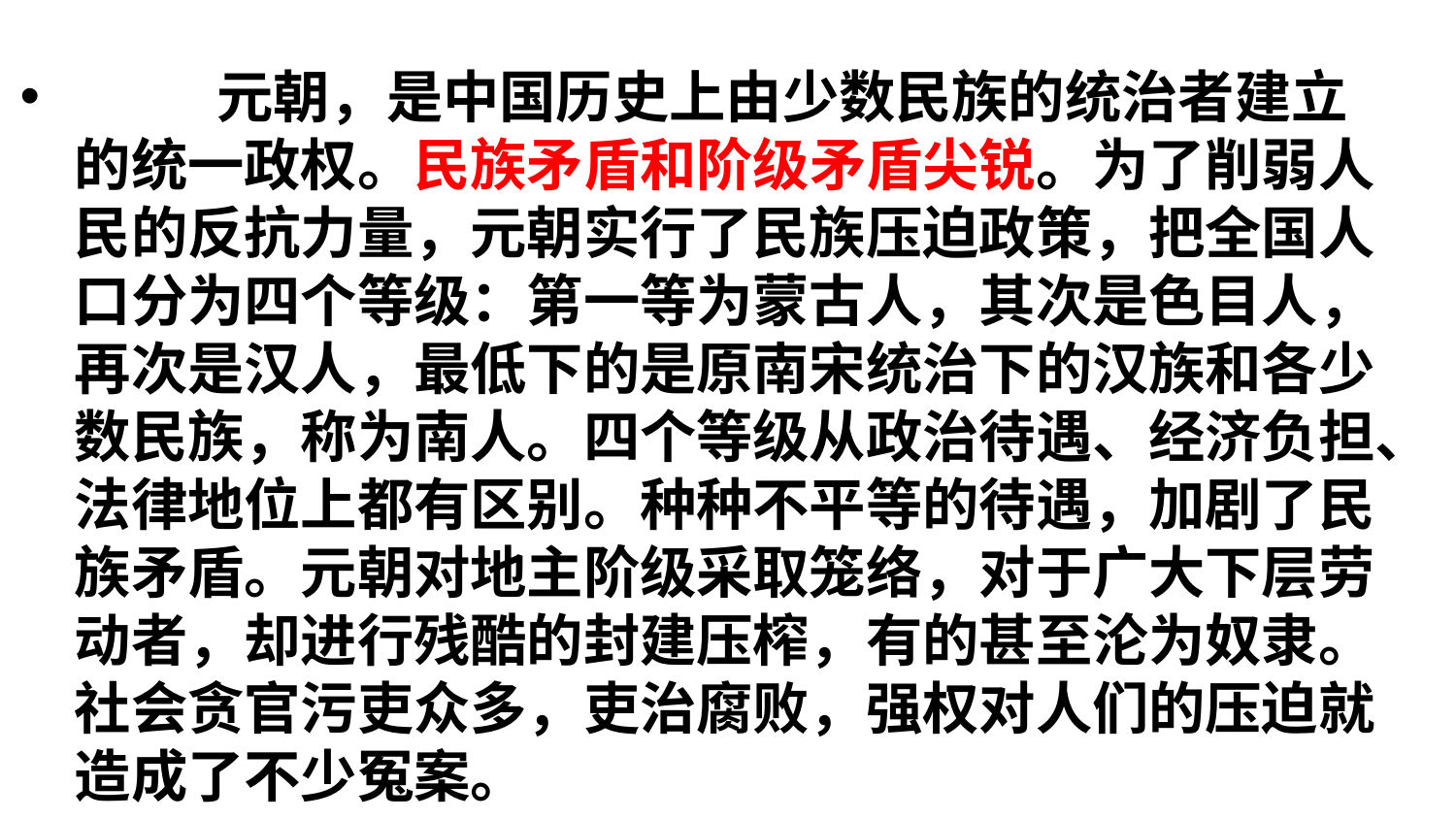

元朝，是中国历史上由少数民族的统治者建立的统一政权。民族矛盾和阶级矛盾尖锐。为了削弱人民的反抗力量，元朝实行了民族压迫政策，把全国人口分为四个等级：第一等为蒙古人，其次是色目人，再次是汉人，最低下的是原南宋统治下的汉族和各少数民族，称为南人。四个等级从政治待遇、经济负担、法律地位上都有区别。种种不平等的待遇，加剧了民族矛盾。元朝对地主阶级采取笼络，对于广大下层劳动者，却进行残酷的封建压榨，有的甚至沦为奴隶。社会贪官污吏众多，吏治腐败，强权对人们的压迫就造成了不少冤案。